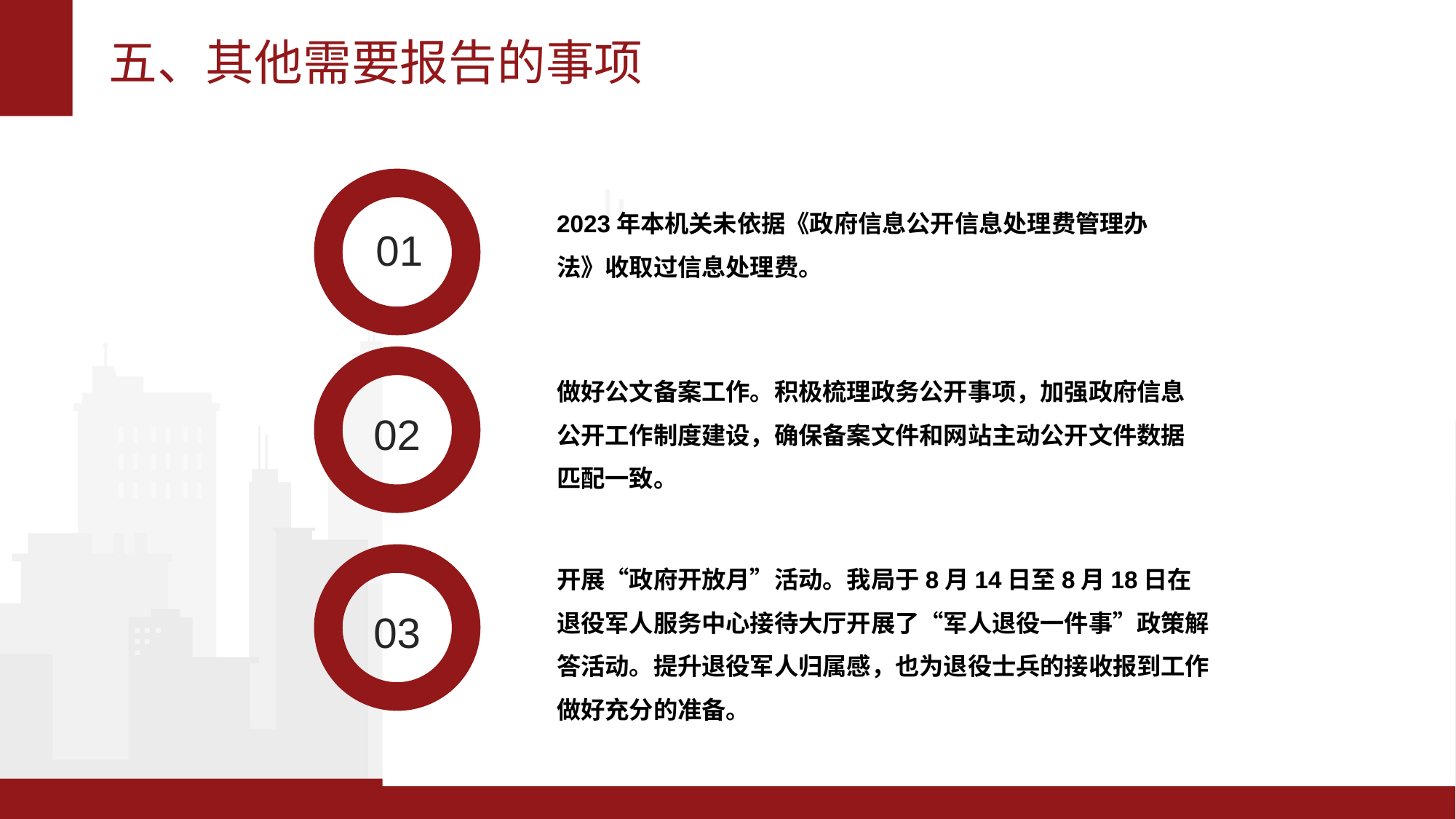

五、其他需要报告的事项

2023年本机关未依据《政府信息公开信息处理费管理办法》收取过信息处理费。
01

做好公文备案工作。积极梳理政务公开事项，加强政府信息公开工作制度建设，确保备案文件和网站主动公开文件数据匹配一致。
02

开展“政府开放月”活动。我局于8月14日至8月18日在退役军人服务中心接待大厅开展了“军人退役一件事”政策解答活动。提升退役军人归属感，也为退役士兵的接收报到工作做好充分的准备。
03